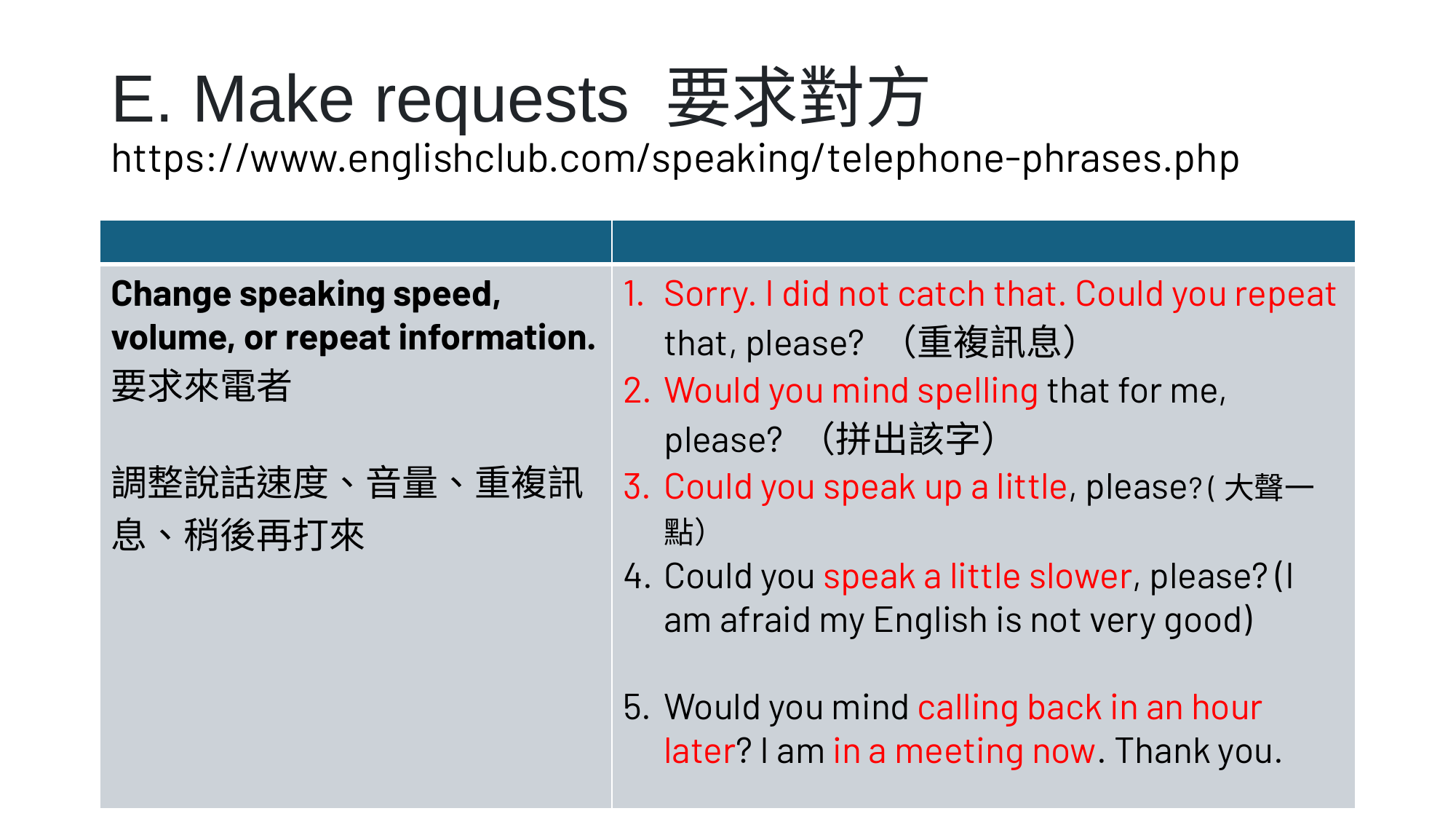

# E. Make requests 要求對方 https://www.englishclub.com/speaking/telephone-phrases.php
|  |  |
| --- | --- |
| Change speaking speed, volume, or repeat information. 要求來電者 調整說話速度、音量、重複訊息、稍後再打來 | Sorry. I did not catch that. Could you repeat that, please? （重複訊息） Would you mind spelling that for me, please? （拼出該字） Could you speak up a little, please? (大聲一點） Could you speak a little slower, please? (I am afraid my English is not very good) Would you mind calling back in an hour later? I am in a meeting now. Thank you. |